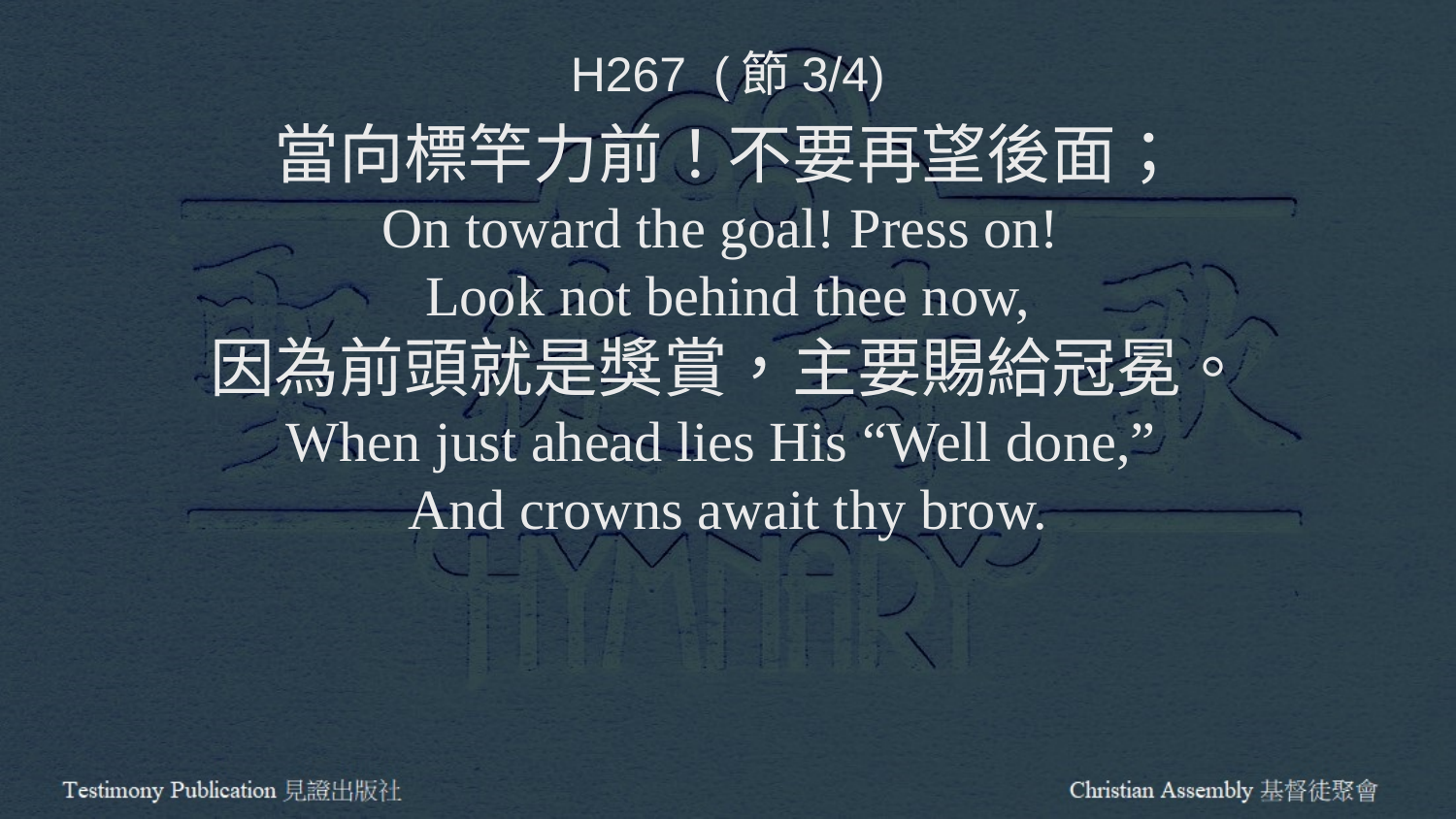

H267  (節3/4)
當向標竿力前！不要再望後面；
On toward the goal! Press on!
Look not behind thee now,
因為前頭就是獎賞，主要賜給冠冕。
When just ahead lies His “Well done,”
And crowns await thy brow.